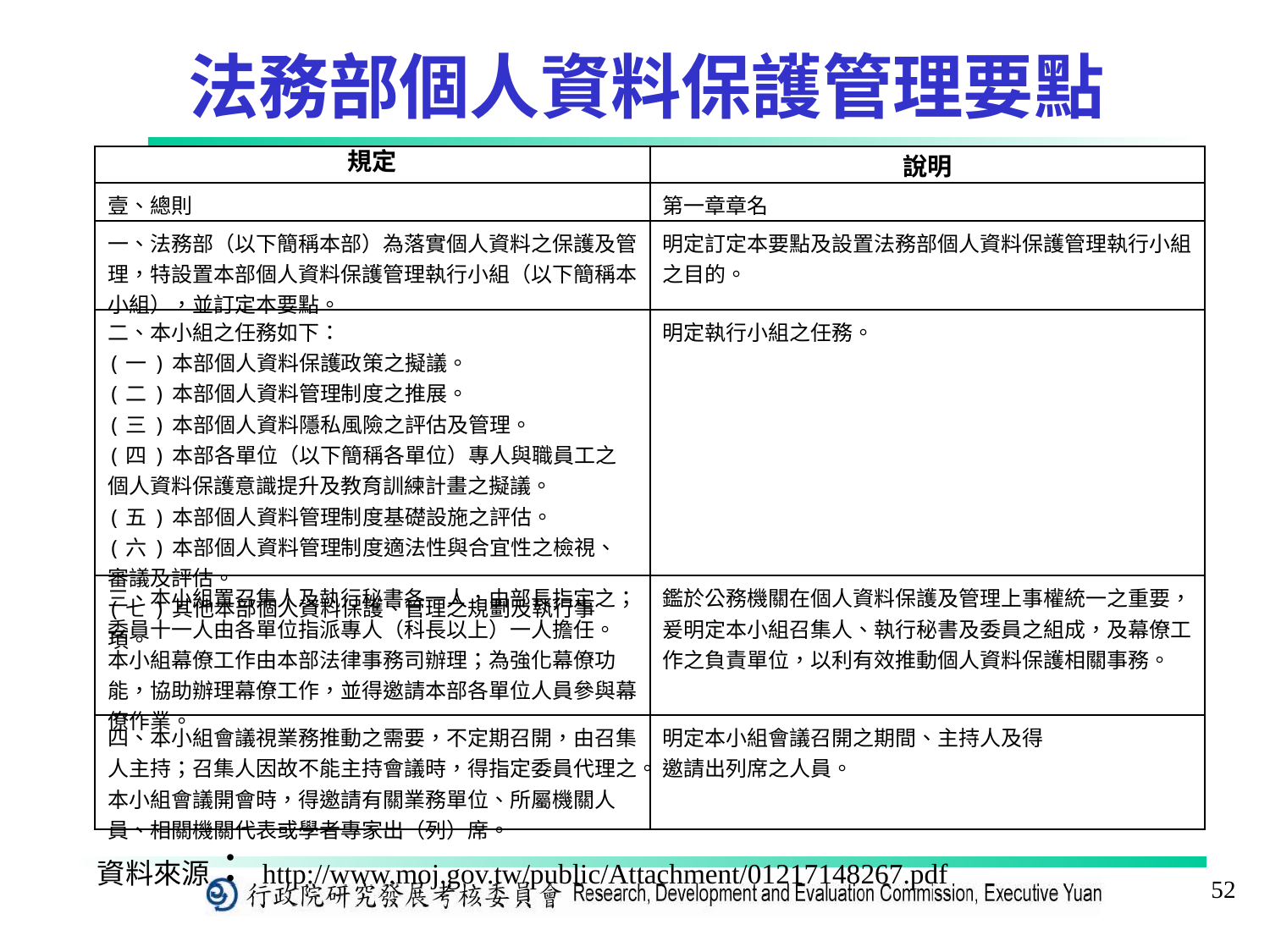

法務部個人資料保護管理要點
| 規定 | 說明 |
| --- | --- |
| 壹、總則 | 第一章章名 |
| 一、法務部（以下簡稱本部）為落實個人資料之保護及管理，特設置本部個人資料保護管理執行小組（以下簡稱本小組），並訂定本要點。 | 明定訂定本要點及設置法務部個人資料保護管理執行小組之目的。 |
| 二、本小組之任務如下： (一)本部個人資料保護政策之擬議。 (二)本部個人資料管理制度之推展。 (三)本部個人資料隱私風險之評估及管理。 (四)本部各單位（以下簡稱各單位）專人與職員工之個人資料保護意識提升及教育訓練計畫之擬議。 (五)本部個人資料管理制度基礎設施之評估。 (六)本部個人資料管理制度適法性與合宜性之檢視、審議及評估。 (七)其他本部個人資料保護、管理之規劃及執行事項。 | 明定執行小組之任務。 |
| 三、本小組置召集人及執行秘書各一人，由部長指定之；委員十一人由各單位指派專人（科長以上）一人擔任。 本小組幕僚工作由本部法律事務司辦理；為強化幕僚功能，協助辦理幕僚工作，並得邀請本部各單位人員參與幕僚作業。 | 鑑於公務機關在個人資料保護及管理上事權統一之重要，爰明定本小組召集人、執行秘書及委員之組成，及幕僚工作之負責單位，以利有效推動個人資料保護相關事務。 |
| 四、本小組會議視業務推動之需要，不定期召開，由召集人主持；召集人因故不能主持會議時，得指定委員代理之。 本小組會議開會時，得邀請有關業務單位、所屬機關人員、相關機關代表或學者專家出（列）席。 | 明定本小組會議召開之期間、主持人及得 邀請出列席之人員。 |
資料來源：http://www.moj.gov.tw/public/Attachment/01217148267.pdf
52